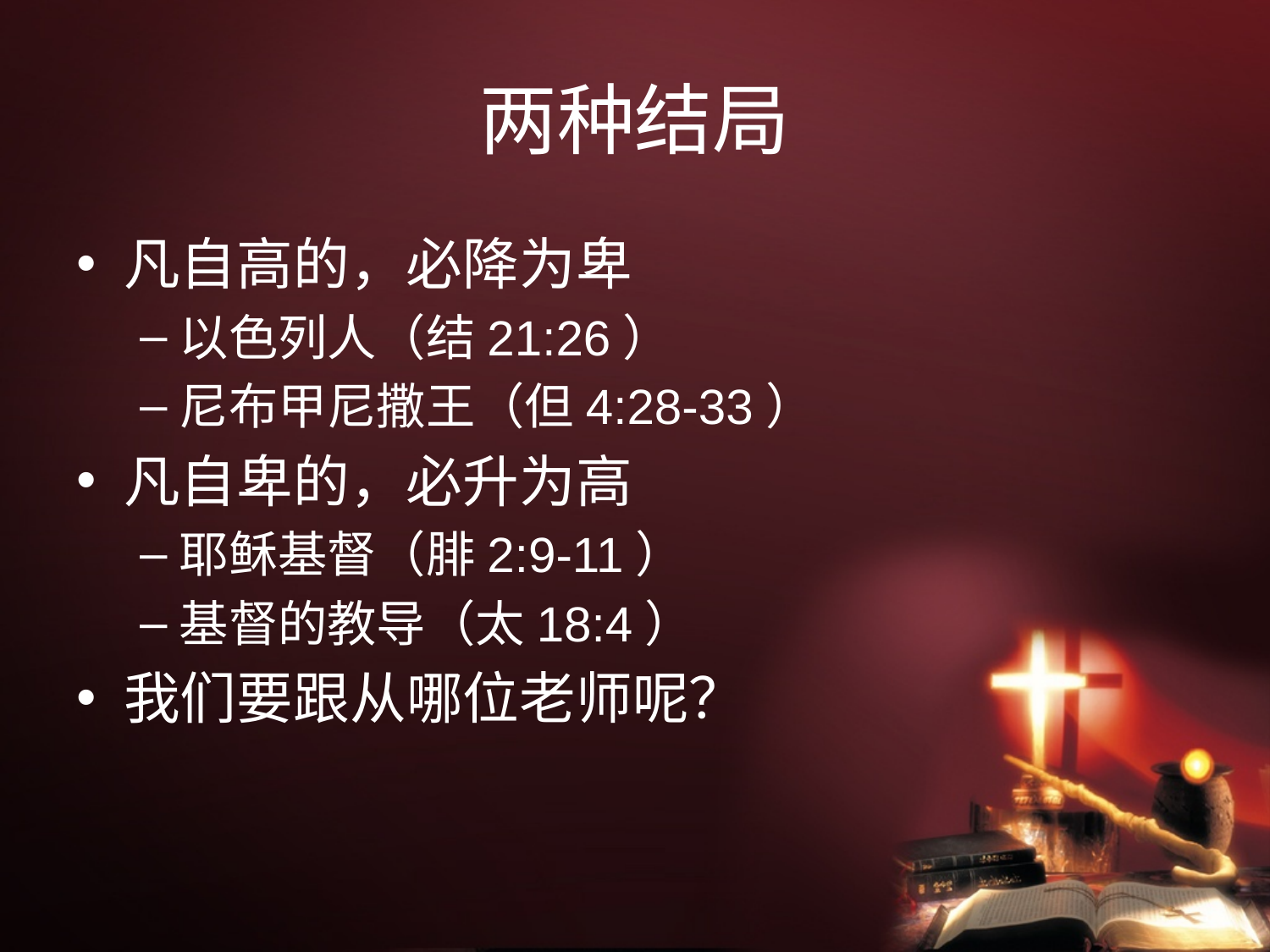

# 两种结局
凡自高的，必降为卑
以色列人（结21:26）
尼布甲尼撒王（但4:28-33）
凡自卑的，必升为高
耶稣基督（腓2:9-11）
基督的教导（太18:4）
我们要跟从哪位老师呢？